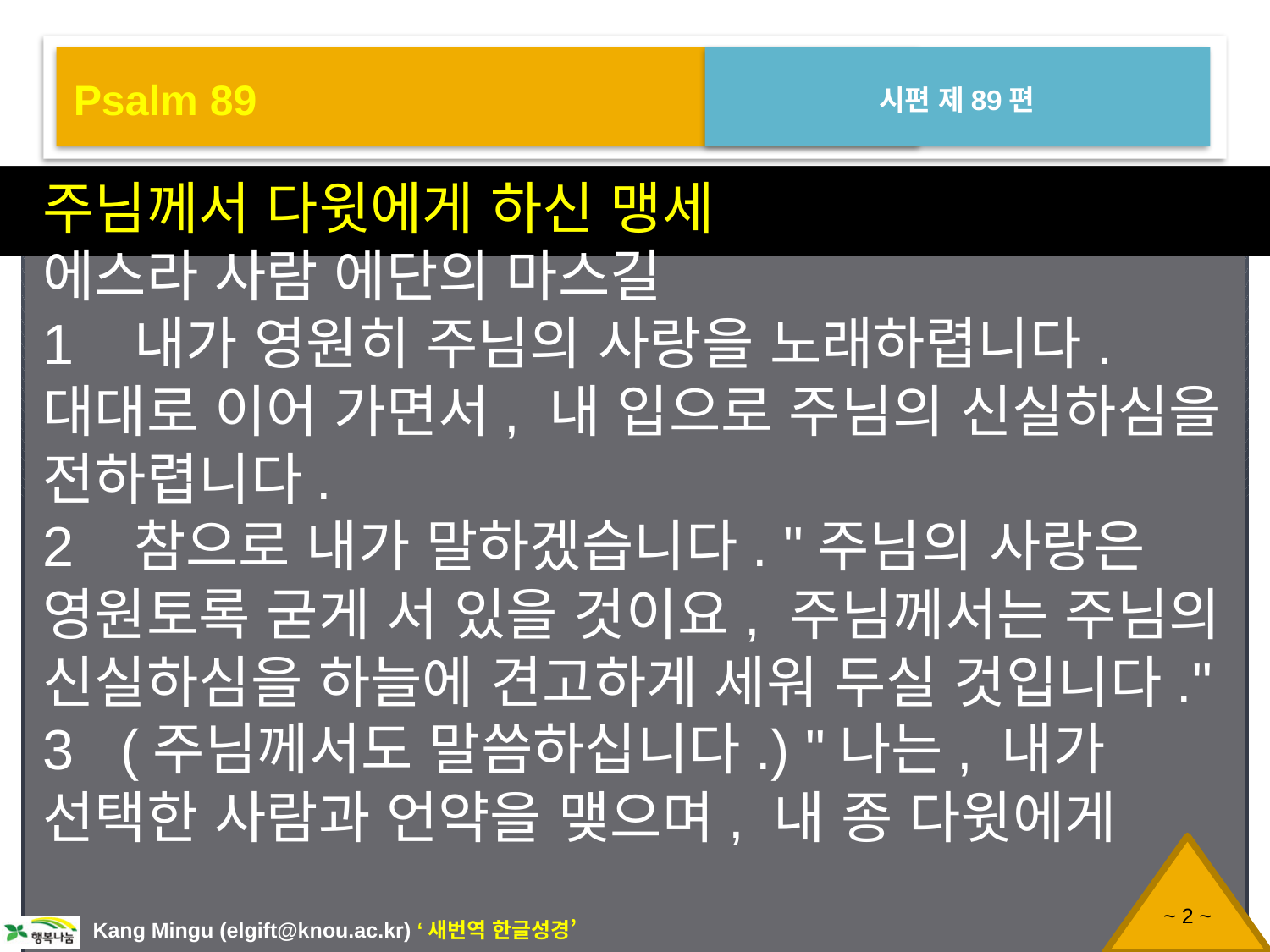

Psalm 89
시편 제89편
주님께서 다윗에게 하신 맹세
에스라 사람 에단의 마스길
1   내가 영원히 주님의 사랑을 노래하렵니다. 대대로 이어 가면서, 내 입으로 주님의 신실하심을 전하렵니다.
2   참으로 내가 말하겠습니다. "주님의 사랑은 영원토록 굳게 서 있을 것이요, 주님께서는 주님의 신실하심을 하늘에 견고하게 세워 두실 것입니다."
3   (주님께서도 말씀하십니다.) "나는, 내가 선택한 사람과 언약을 맺으며, 내 종 다윗에게